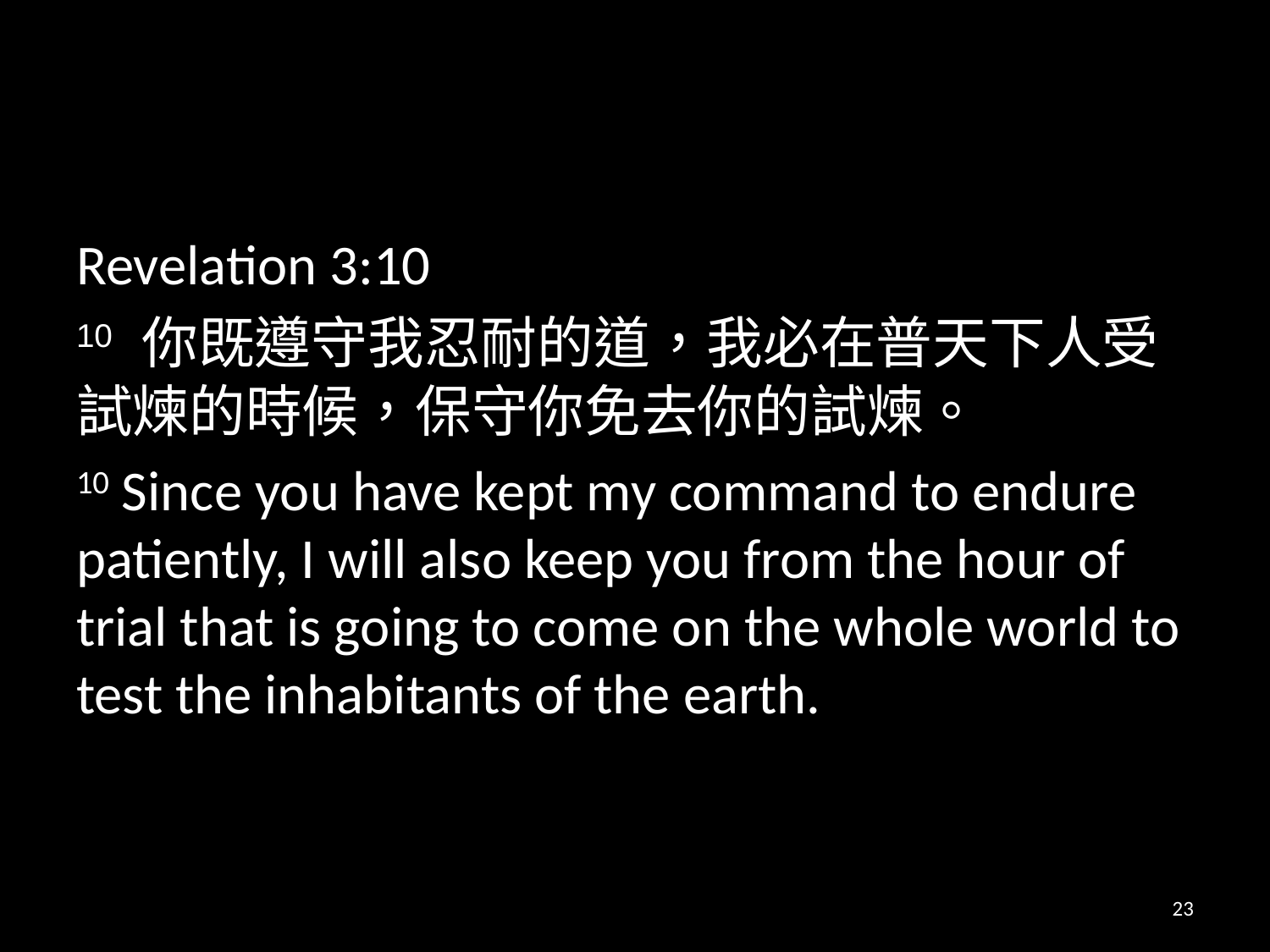

#
Revelation 3:10
10 你既遵守我忍耐的道，我必在普天下人受試煉的時候，保守你免去你的試煉。
10 Since you have kept my command to endure patiently, I will also keep you from the hour of trial that is going to come on the whole world to test the inhabitants of the earth.

23